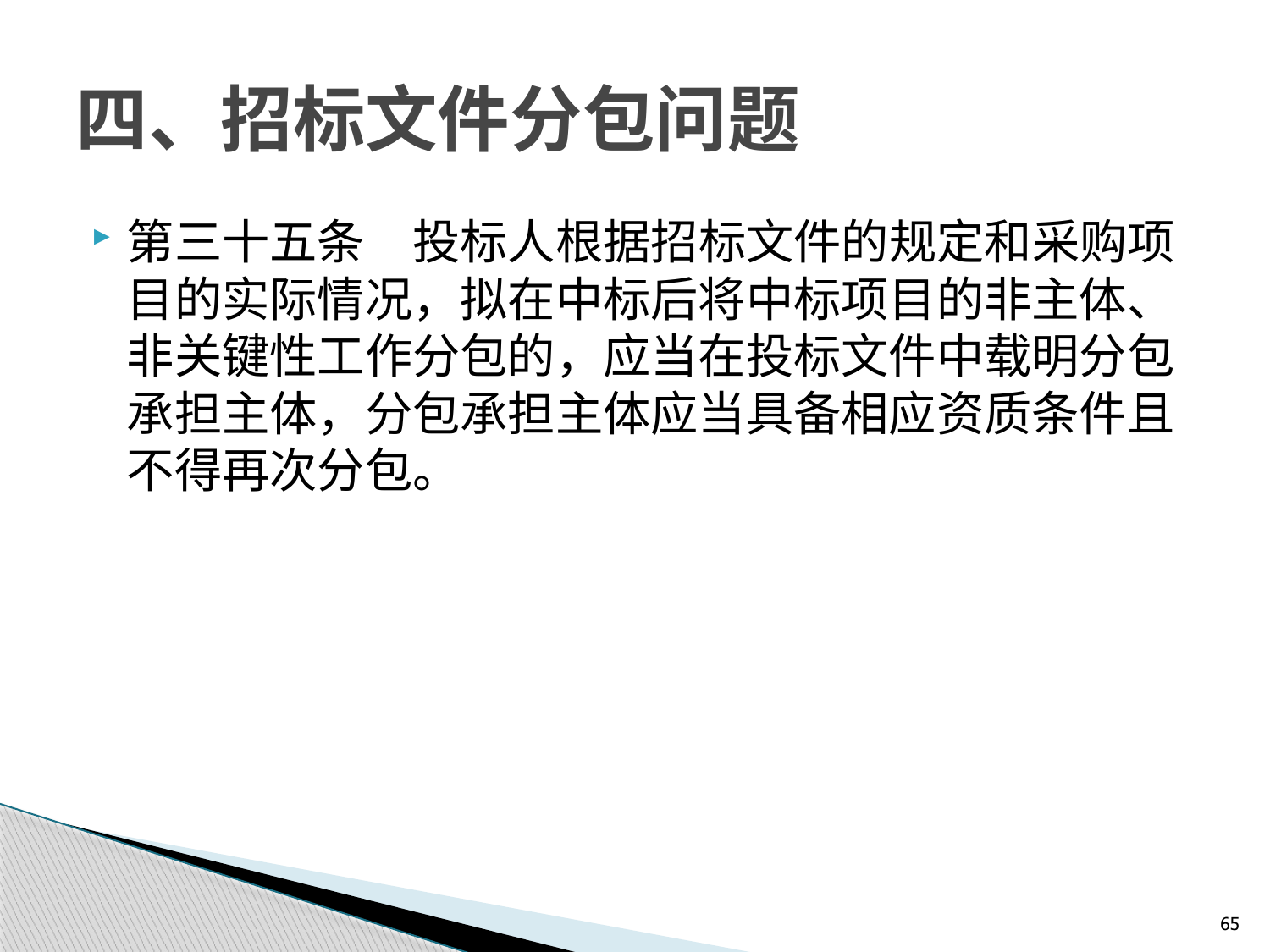

# 四、招标文件分包问题
第三十五条　投标人根据招标文件的规定和采购项目的实际情况，拟在中标后将中标项目的非主体、非关键性工作分包的，应当在投标文件中载明分包承担主体，分包承担主体应当具备相应资质条件且不得再次分包。
65